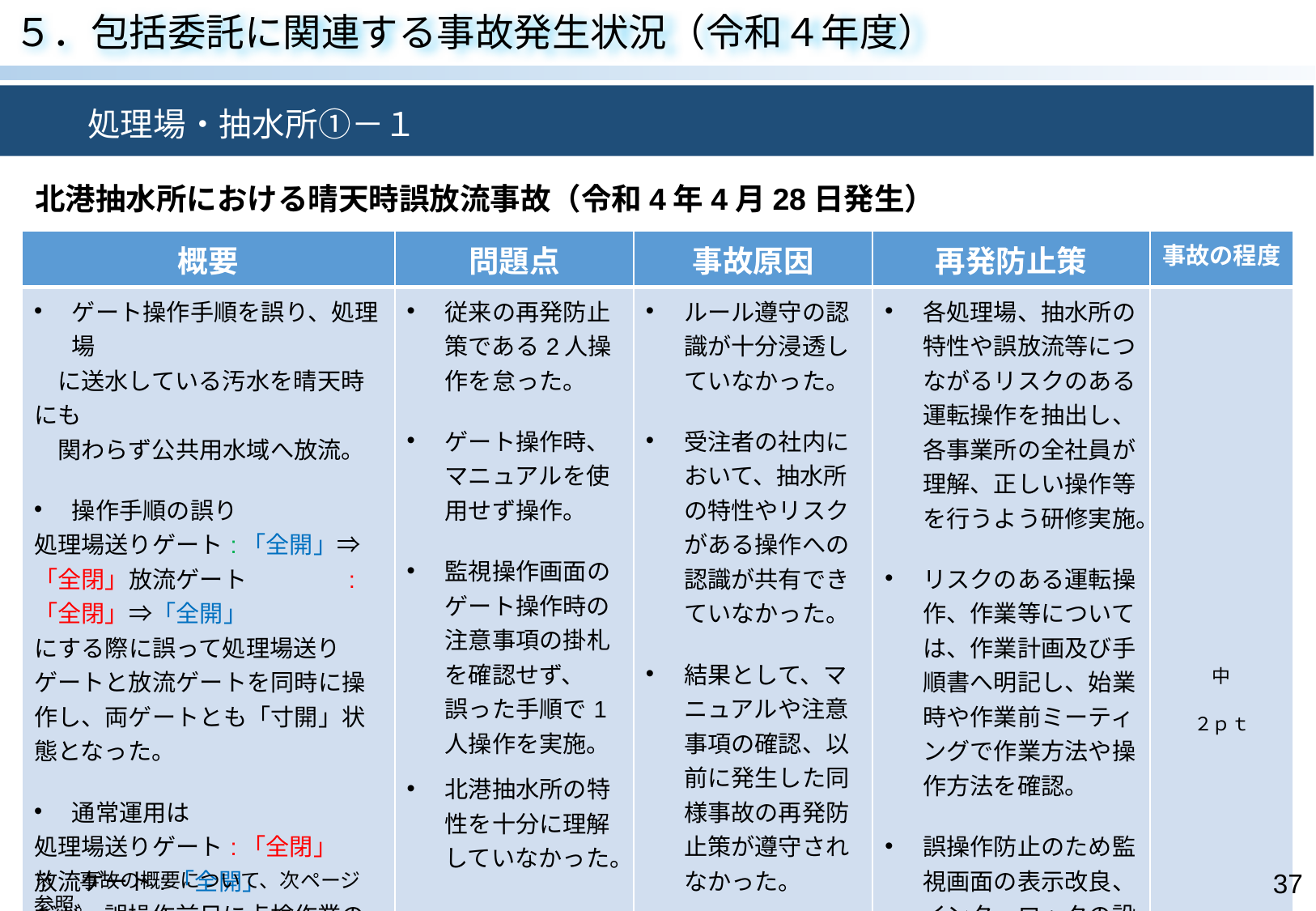

５．包括委託に関連する事故発生状況（令和４年度）
　　処理場・抽水所①－１
北港抽水所における晴天時誤放流事故（令和4年4月28日発生）
| 概要 | 問題点 | 事故原因 | 再発防止策 | 事故の程度 |
| --- | --- | --- | --- | --- |
| ゲート操作手順を誤り、処理場 　に送水している汚水を晴天時にも 　関わらず公共用水域へ放流。 操作手順の誤り 処理場送りゲート:「全開」⇒「全閉」放流ゲート　　　　:「全閉」⇒「全開」 にする際に誤って処理場送りゲートと放流ゲートを同時に操作し、両ゲートとも「寸開」状態となった。 通常運用は 処理場送りゲート:「全閉」 放流ゲート:「全開」 だが、誤操作前日に点検作業のため、 処理場送りゲート:「全開」 放流ゲート:「全閉」に変更し、 点検終了後、通常状態に戻し忘れ。 | 従来の再発防止策である2人操作を怠った。 ゲート操作時、マニュアルを使用せず操作。 監視操作画面のゲート操作時の注意事項の掛札を確認せず、誤った手順で1人操作を実施。 北港抽水所の特性を十分に理解していなかった。 | ルール遵守の認識が十分浸透していなかった。 受注者の社内において、抽水所の特性やリスクがある操作への認識が共有できていなかった。 結果として、マニュアルや注意事項の確認、以前に発生した同様事故の再発防止策が遵守されなかった。 | 各処理場、抽水所の特性や誤放流等につながるリスクのある運転操作を抽出し、各事業所の全社員が理解、正しい操作等を行うよう研修実施。 リスクのある運転操作、作業等については、作業計画及び手順書へ明記し、始業時や作業前ミーティングで作業方法や操作方法を確認。 誤操作防止のため監視画面の表示改良、インターロックの設置など保護措置を検討。 | 中 ２ｐｔ |
37
※　事故の概要について、次ページ参照。